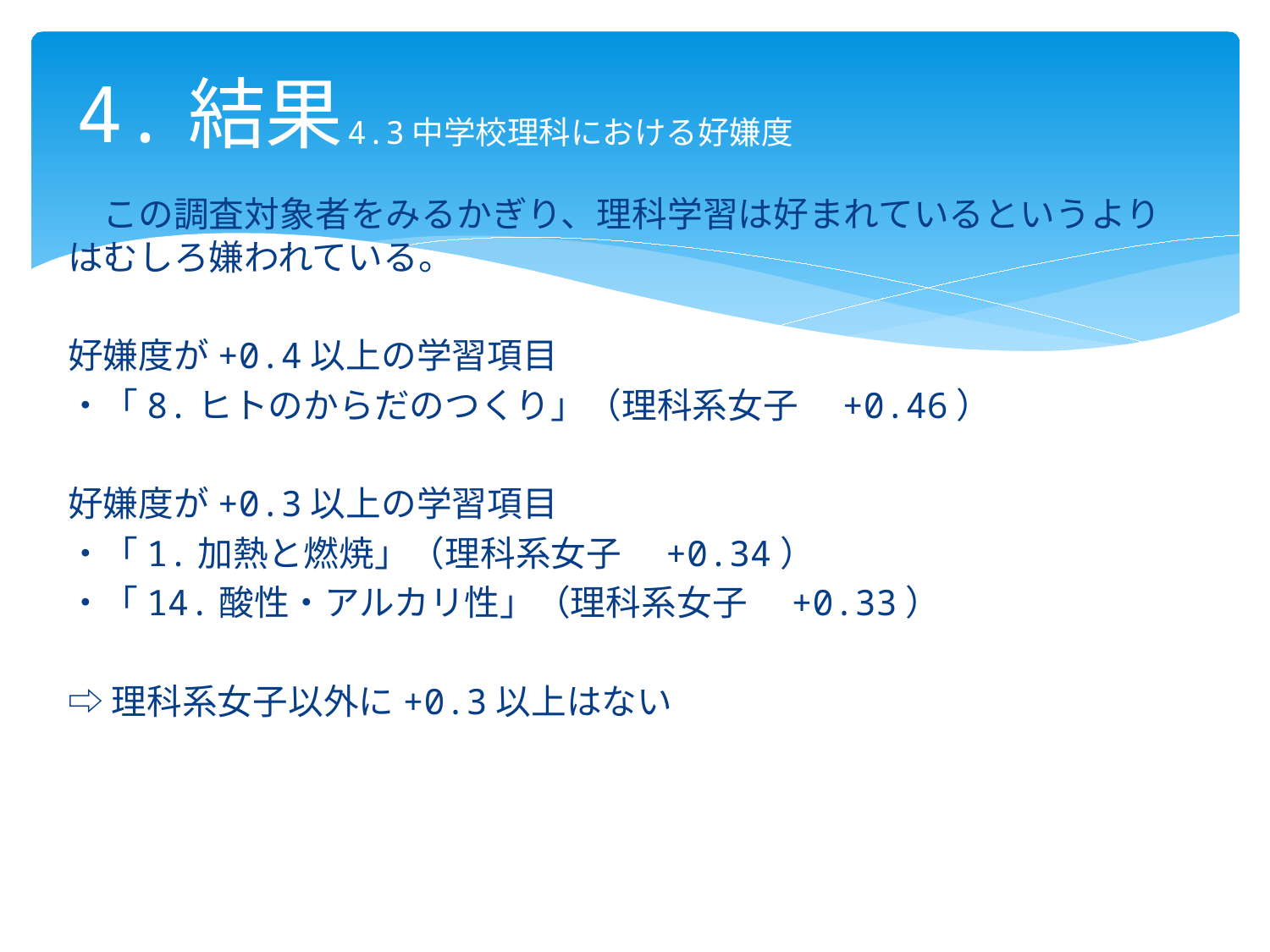

# 4.結果
4.3中学校理科における好嫌度
　この調査対象者をみるかぎり、理科学習は好まれているというよりはむしろ嫌われている。

好嫌度が+0.4以上の学習項目
・「8.ヒトのからだのつくり」（理科系女子　+0.46）

好嫌度が+0.3以上の学習項目
・「1.加熱と燃焼」（理科系女子　+0.34）
・「14.酸性・アルカリ性」（理科系女子　+0.33）

⇨理科系女子以外に+0.3以上はない